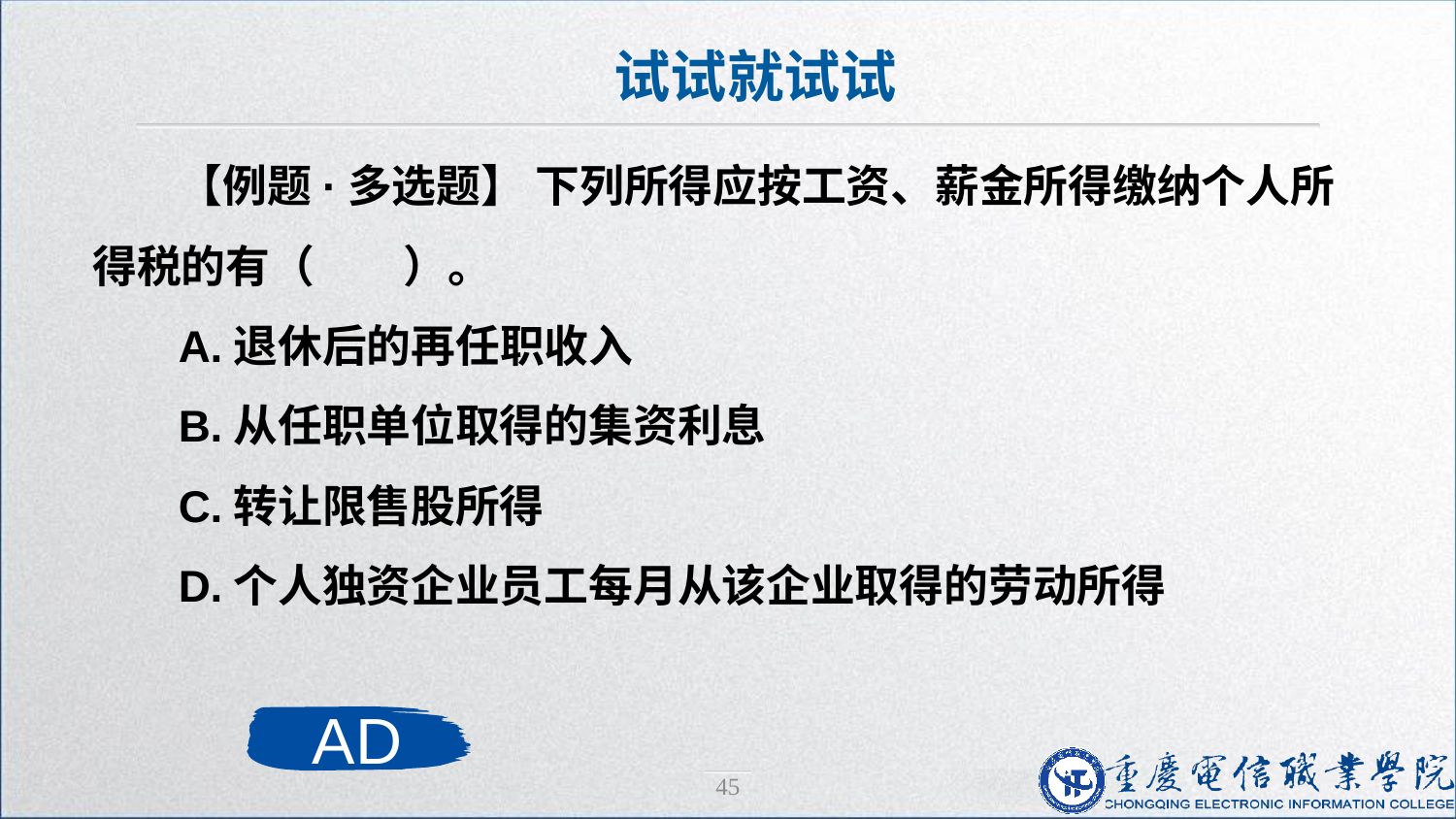

试试就试试
【例题·多选题】 下列所得应按工资、薪金所得缴纳个人所得税的有（　　）。
A.退休后的再任职收入
B.从任职单位取得的集资利息
C.转让限售股所得
D.个人独资企业员工每月从该企业取得的劳动所得
AD

45